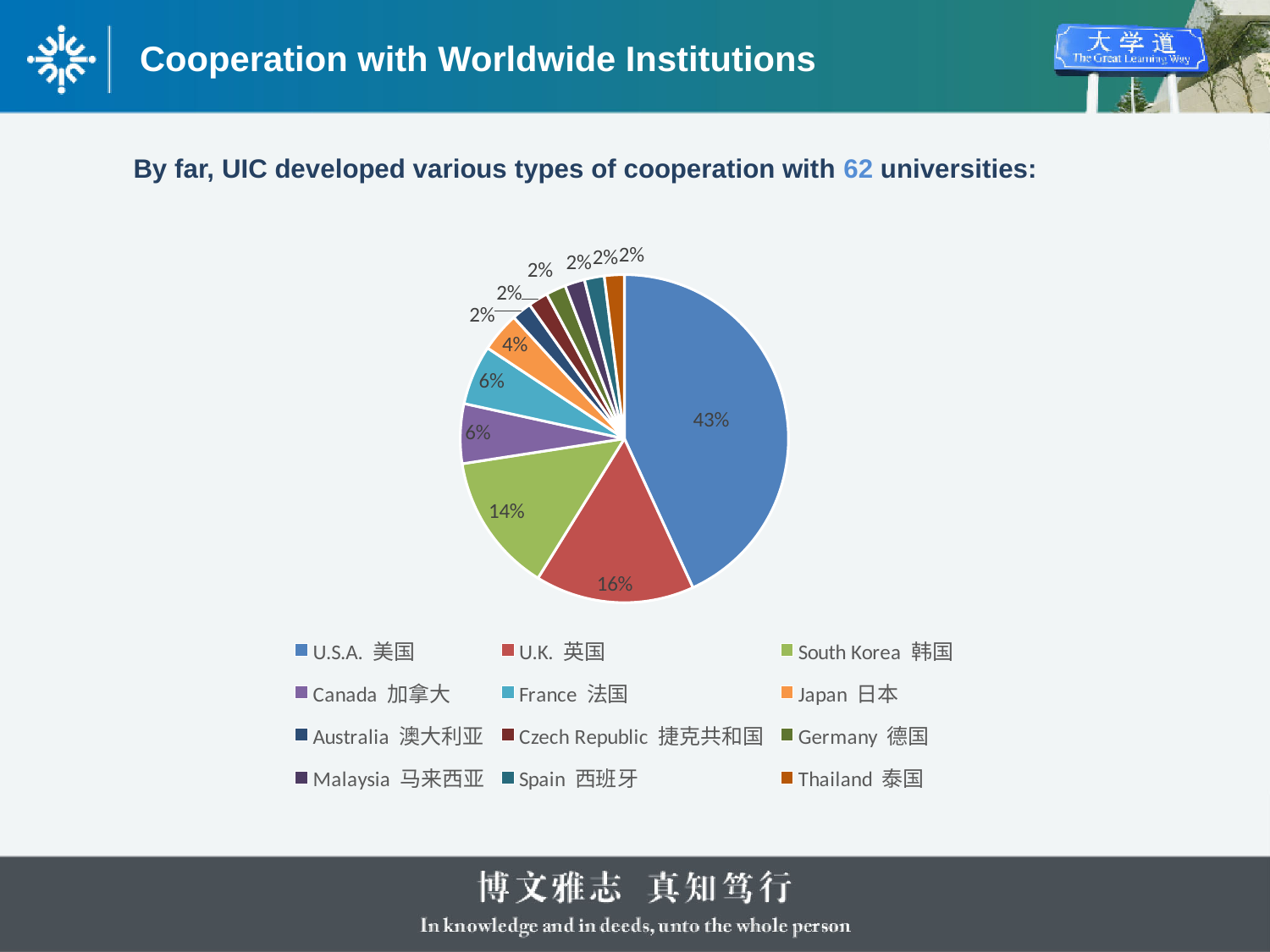

# Cooperation with Worldwide Institutions
By far, UIC developed various types of cooperation with 62 universities:

### Chart

| Category | 汇总 |
|---|---|
| 美国 | 22.0 |
| 英国 | 8.0 |
| 韩国 | 7.0 |
| 加拿大 | 3.0 |
| 法国 | 3.0 |
| 日本 | 2.0 |
| 澳大利亚 | 1.0 |
| 捷克共和国 | 1.0 |
| 德国 | 1.0 |
| 马来西亚 | 1.0 |
| 西班牙 | 1.0 |
| 泰国 | 1.0 |